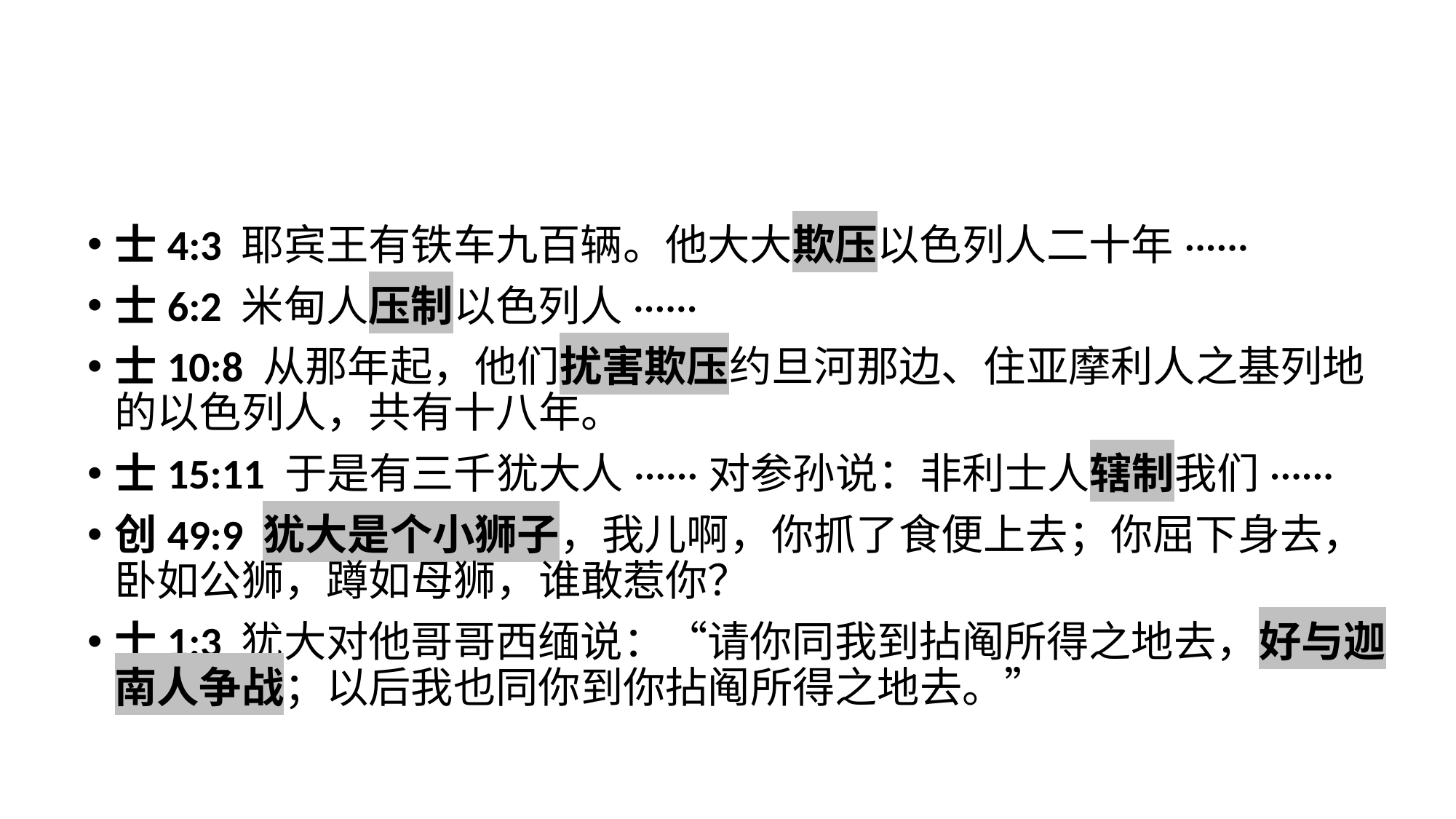

士4:3 耶宾王有铁车九百辆。他大大欺压以色列人二十年······
士6:2 米甸人压制以色列人······
士10:8 从那年起，他们扰害欺压约旦河那边、住亚摩利人之基列地的以色列人，共有十八年。
士15:11 于是有三千犹大人······对参孙说：非利士人辖制我们······
创49:9 犹大是个小狮子，我儿啊，你抓了食便上去；你屈下身去，卧如公狮，蹲如母狮，谁敢惹你？
士1:3 犹大对他哥哥西缅说：“请你同我到拈阄所得之地去，好与迦南人争战；以后我也同你到你拈阄所得之地去。”